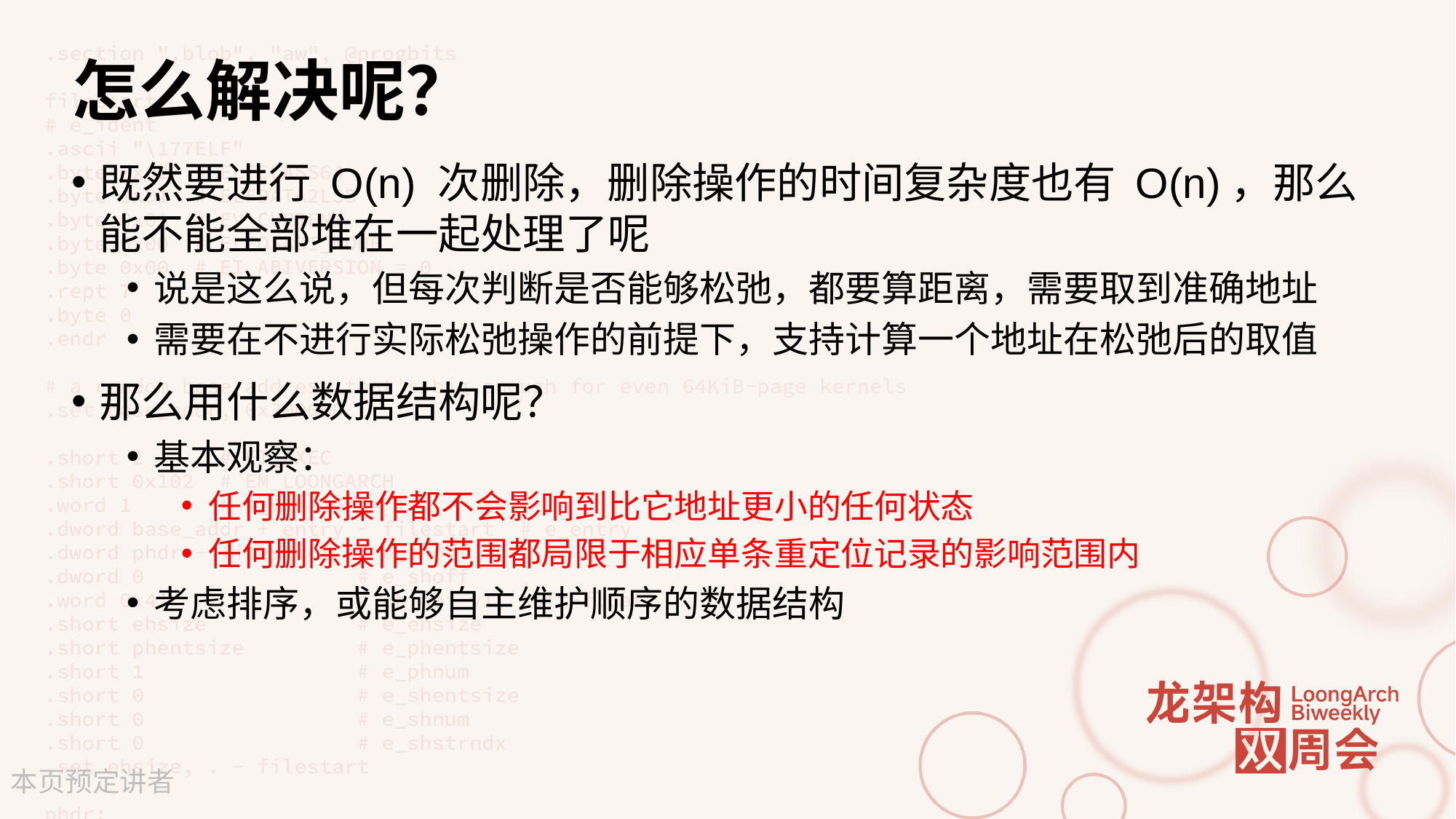

# 怎么解决呢？
既然要进行 O(n) 次删除，删除操作的时间复杂度也有 O(n)，那么能不能全部堆在一起处理了呢
说是这么说，但每次判断是否能够松弛，都要算距离，需要取到准确地址
需要在不进行实际松弛操作的前提下，支持计算一个地址在松弛后的取值
那么用什么数据结构呢？
基本观察：
任何删除操作都不会影响到比它地址更小的任何状态
任何删除操作的范围都局限于相应单条重定位记录的影响范围内
考虑排序，或能够自主维护顺序的数据结构